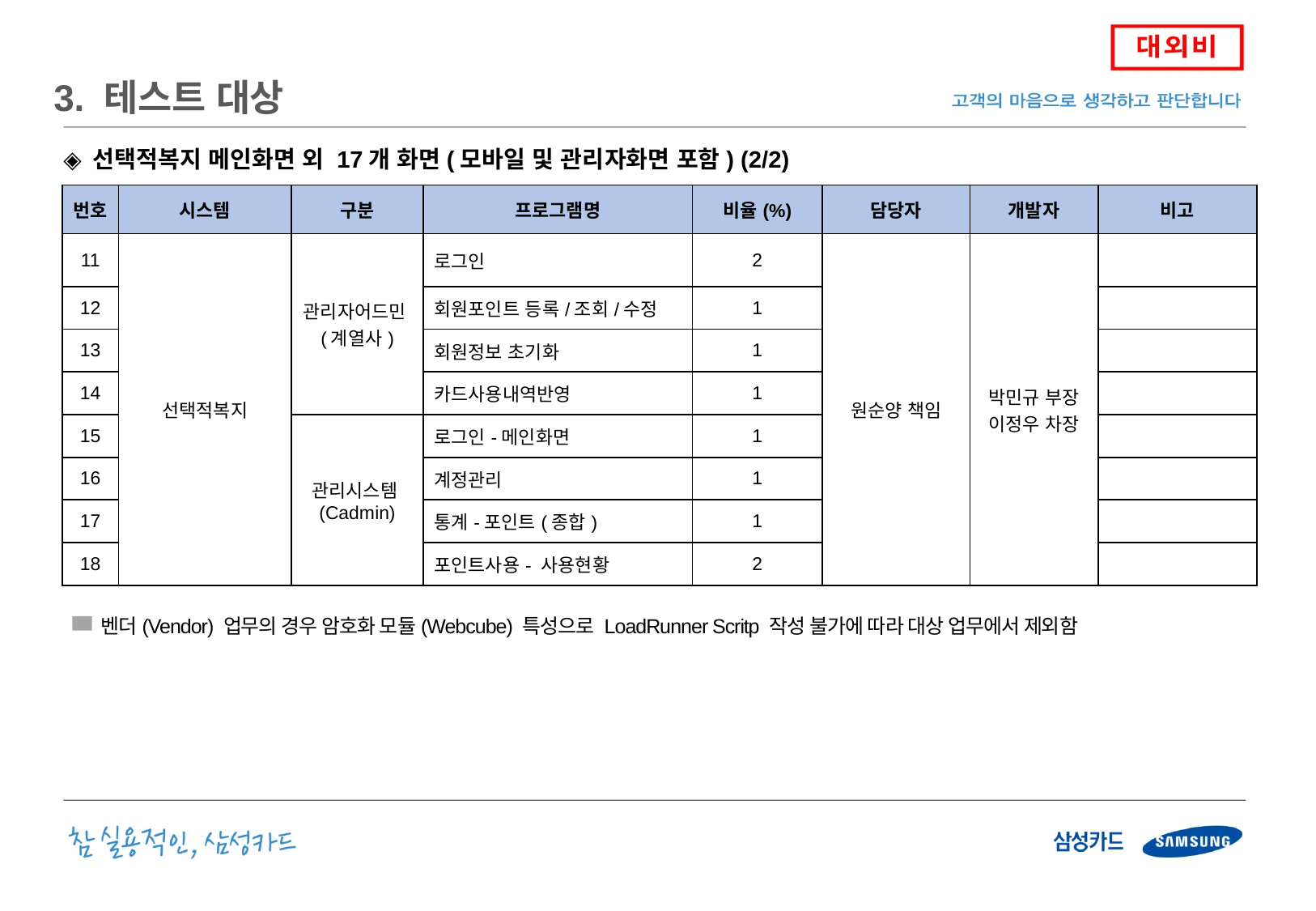

3. 테스트 대상
◈ 선택적복지 메인화면 외 17개 화면(모바일 및 관리자화면 포함) (2/2)
| 번호 | 시스템 | 구분 | 프로그램명 | 비율(%) | 담당자 | 개발자 | 비고 |
| --- | --- | --- | --- | --- | --- | --- | --- |
| 11 | 선택적복지 | 관리자어드민(계열사) | 로그인 | 2 | 원순양 책임 | 박민규 부장 이정우 차장 |  |
| 12 |  |  | 회원포인트 등록/조회/수정 | 1 |  |  |  |
| 13 |  |  | 회원정보 초기화 | 1 |  |  |  |
| 14 |  |  | 카드사용내역반영 | 1 |  |  |  |
| 15 |  | 관리시스템(Cadmin) | 로그인-메인화면 | 1 |  |  |  |
| 16 |  |  | 계정관리 | 1 |  |  |  |
| 17 |  |  | 통계-포인트(종합) | 1 |  |  |  |
| 18 |  |  | 포인트사용- 사용현황 | 2 |  |  |  |
벤더(Vendor) 업무의 경우 암호화 모듈(Webcube) 특성으로 LoadRunner Scritp 작성 불가에 따라 대상 업무에서 제외함